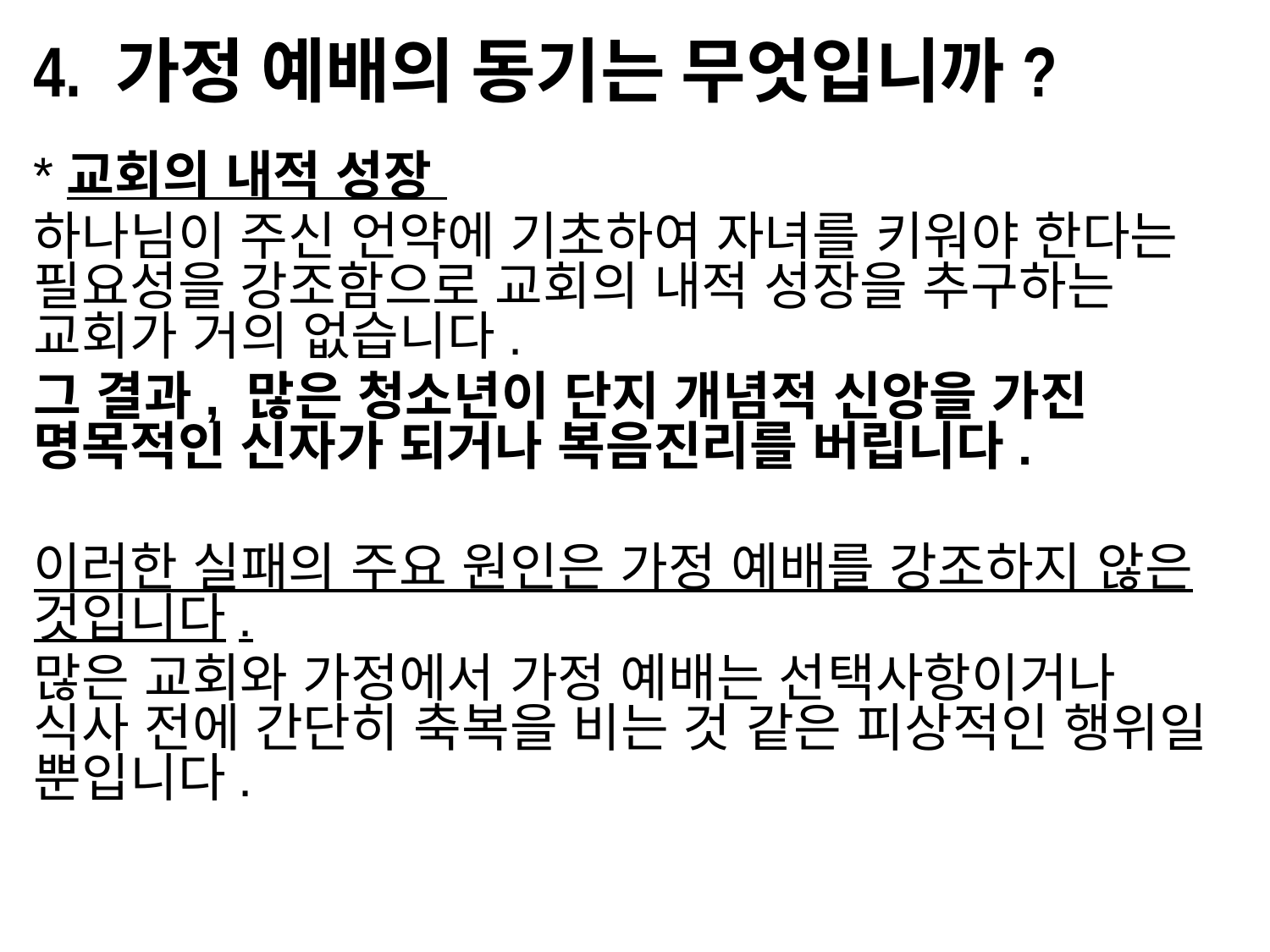

# 4. 가정 예배의 동기는 무엇입니까?
*교회의 내적 성장
하나님이 주신 언약에 기초하여 자녀를 키워야 한다는 필요성을 강조함으로 교회의 내적 성장을 추구하는 교회가 거의 없습니다.
그 결과, 많은 청소년이 단지 개념적 신앙을 가진 명목적인 신자가 되거나 복음진리를 버립니다.

이러한 실패의 주요 원인은 가정 예배를 강조하지 않은 것입니다.
많은 교회와 가정에서 가정 예배는 선택사항이거나 식사 전에 간단히 축복을 비는 것 같은 피상적인 행위일 뿐입니다.